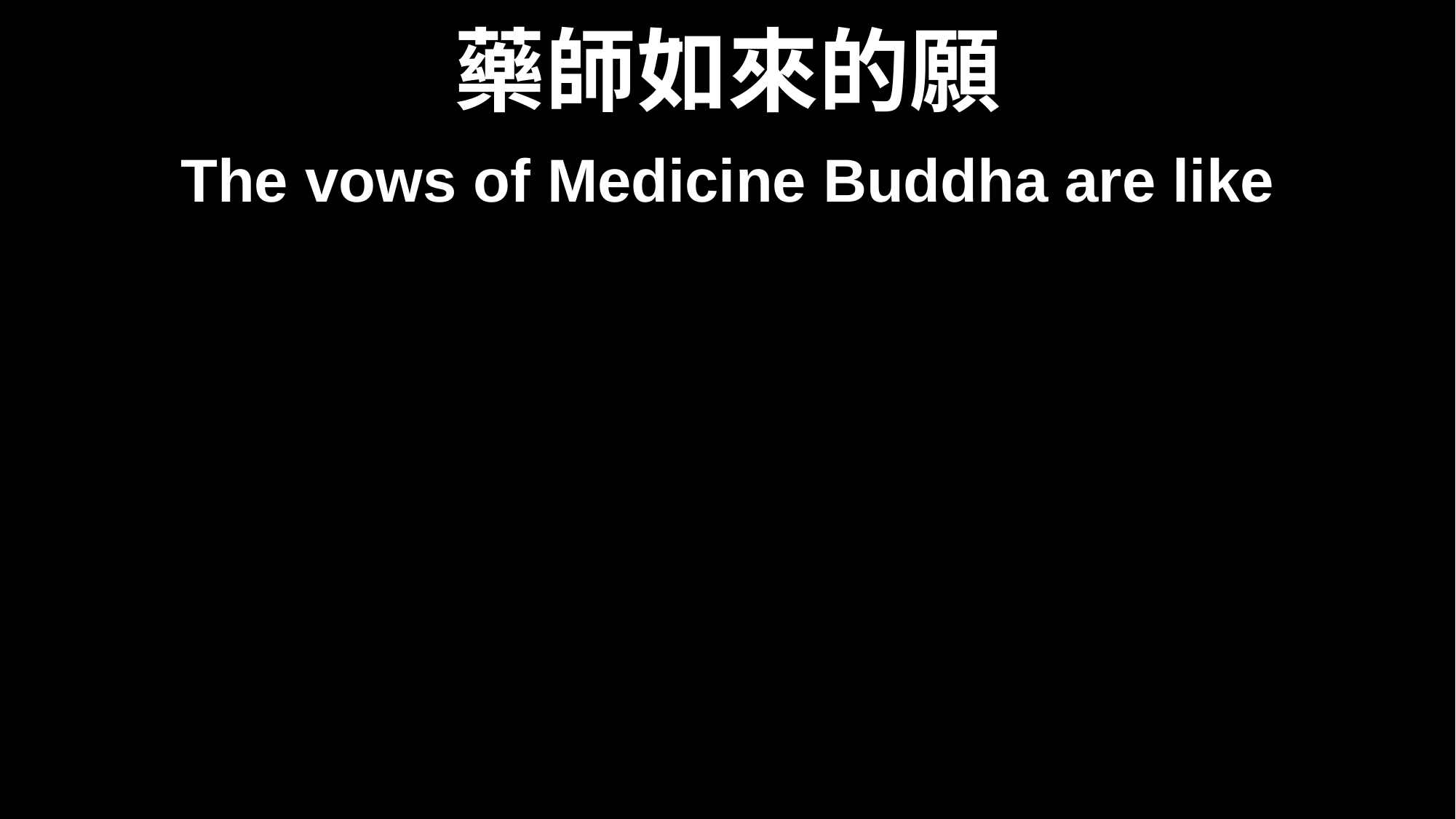

# 藥師如來的願
The vows of Medicine Buddha are like